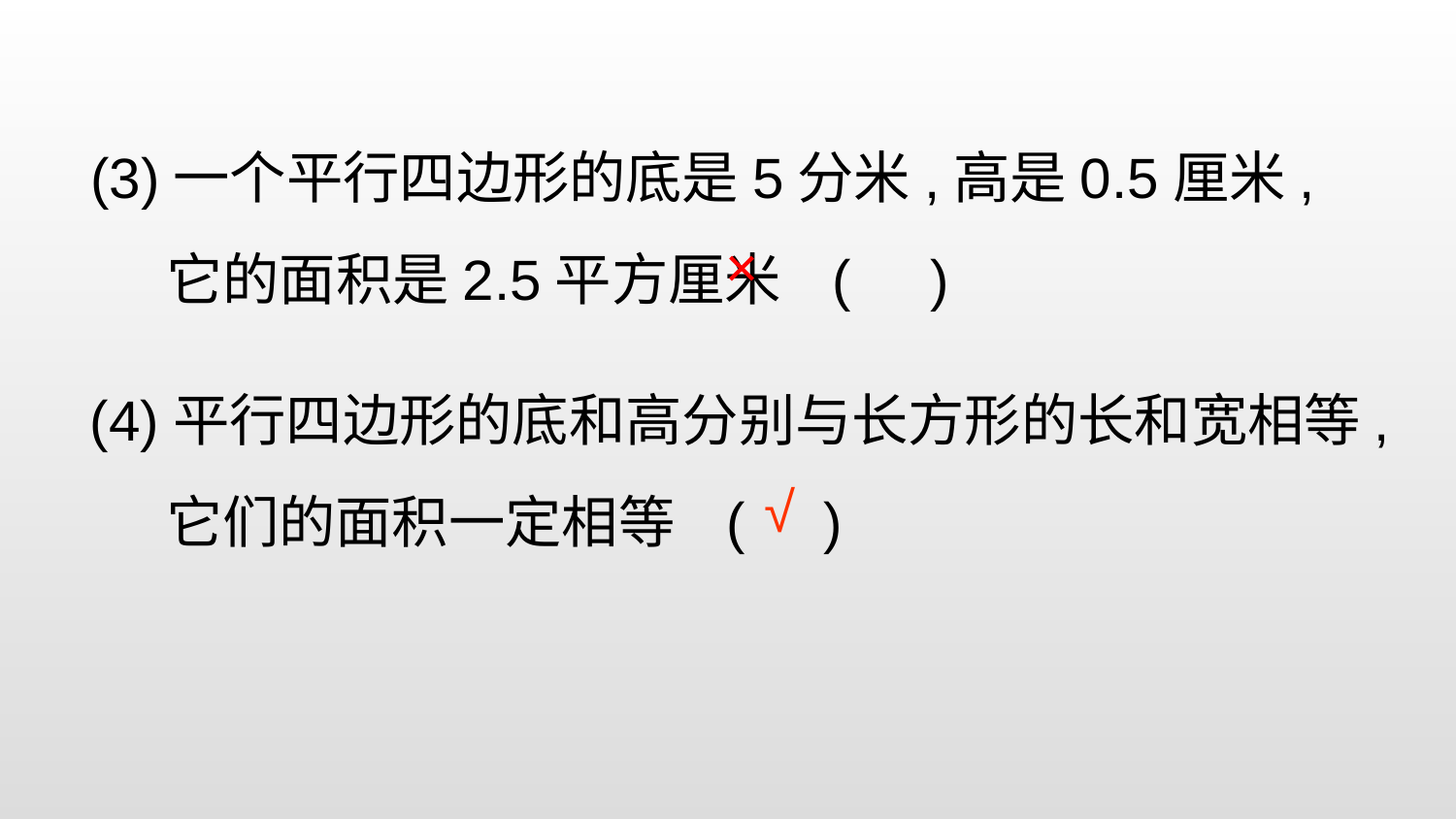

(3)一个平行四边形的底是5分米,高是0.5厘米, 它的面积是2.5平方厘米   (     )
×
(4)平行四边形的底和高分别与长方形的长和宽相等,它们的面积一定相等   (     )
√